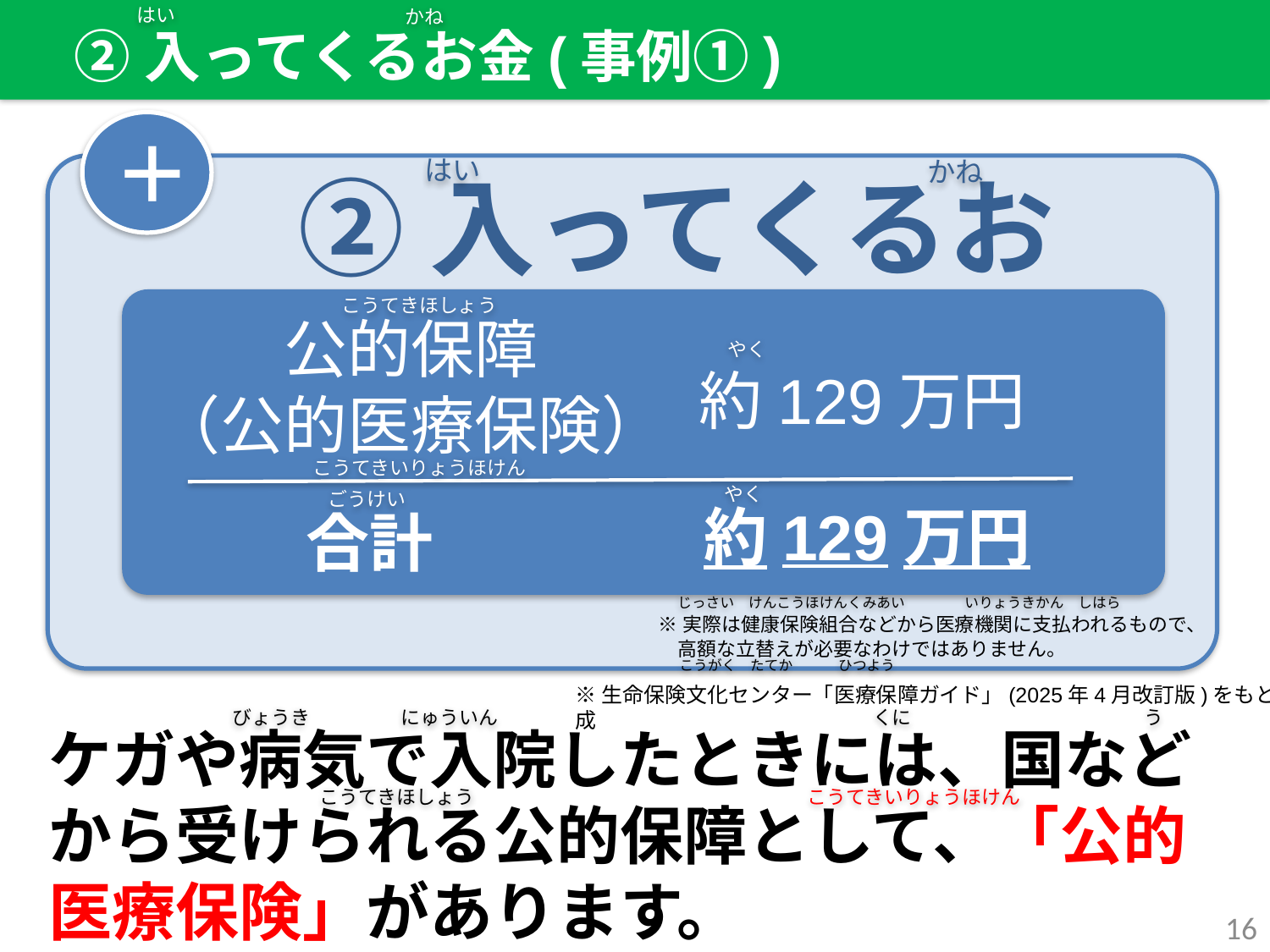

はい
かね
②入ってくるお金(事例①)
＋
②入ってくるお金

公的保障
（公的医療保険）
約129万円
約129万円
合計
※生命保険文化センター「医療保障ガイド」(2025年4月改訂版)をもとに作成
はい
かね
こうてきほしょう
こうてきいりょうほけん
ごうけい
じっさい　けんこうほけんくみあい　　　　 いりょうきかん　しはら
※実際は健康保険組合などから医療機関に支払われるもので、
　高額な立替えが必要なわけではありません。
こうがく　たてか　　 　ひつよう
やく
やく
びょうき
にゅういん
くに
う
ケガや病気で入院したときには、国などから受けられる公的保障として、「公的医療保険」があります。
こうてきほしょう
こうてきいりょうほけん
16